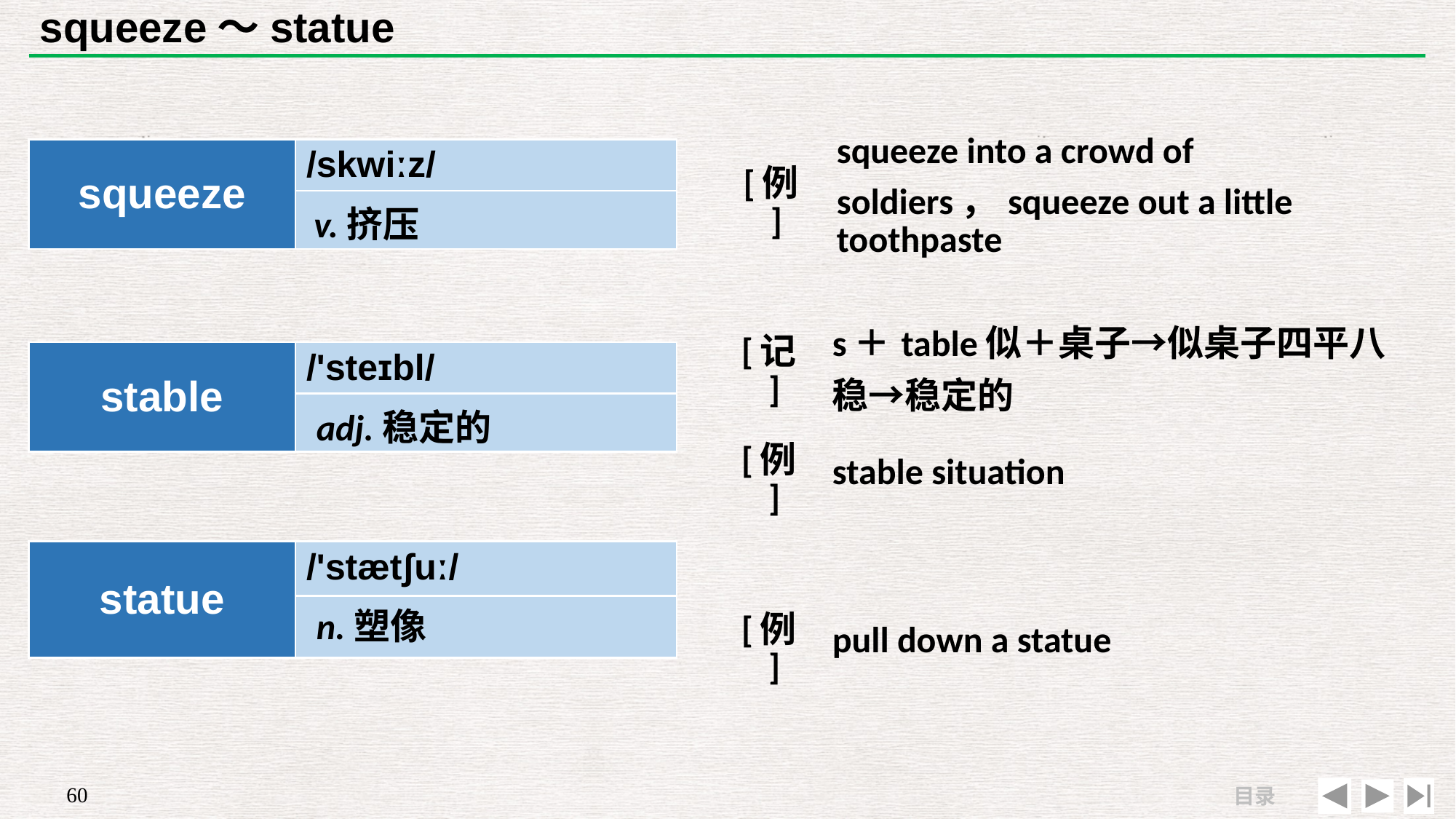

# squeeze～statue

|  |  |
| --- | --- |
| [例] | squeeze into a crowd of soldiers，squeeze out a little toothpaste |
| squeeze | /skwiːz/ |
| --- | --- |
|  |  |
v.挤压
| [记] | s＋table似＋桌子→似桌子四平八稳→稳定的 |
| --- | --- |
| [例] | stable situation |
| stable | /'steɪbl/ |
| --- | --- |
|  |  |
adj.稳定的
|  |  |
| --- | --- |
| [例] | pull down a statue |
| statue | /'stætʃuː/ |
| --- | --- |
|  |  |
n.塑像